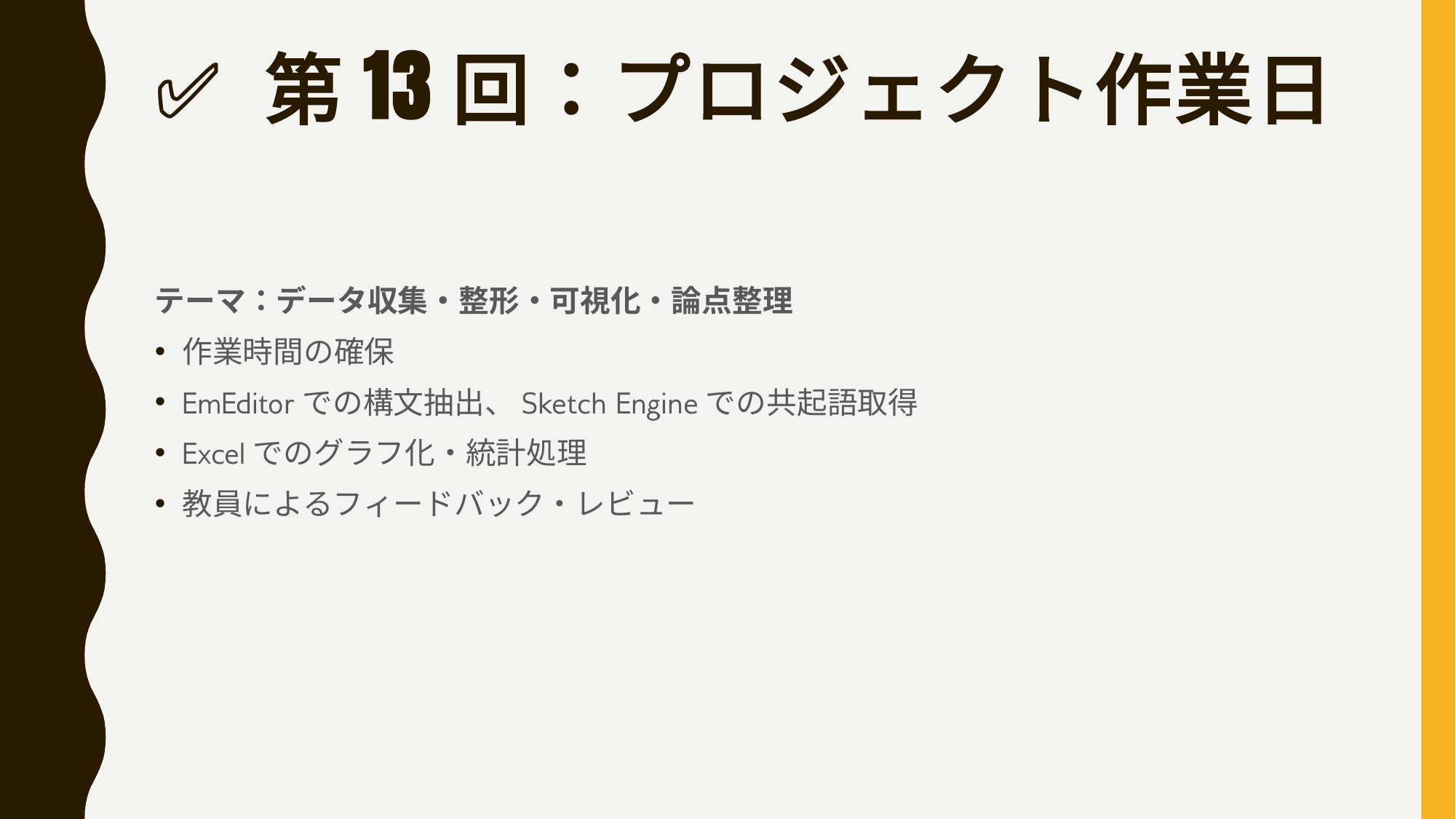

# ✅ 第13回：プロジェクト作業日
テーマ：データ収集・整形・可視化・論点整理
作業時間の確保
EmEditorでの構文抽出、Sketch Engineでの共起語取得
Excelでのグラフ化・統計処理
教員によるフィードバック・レビュー